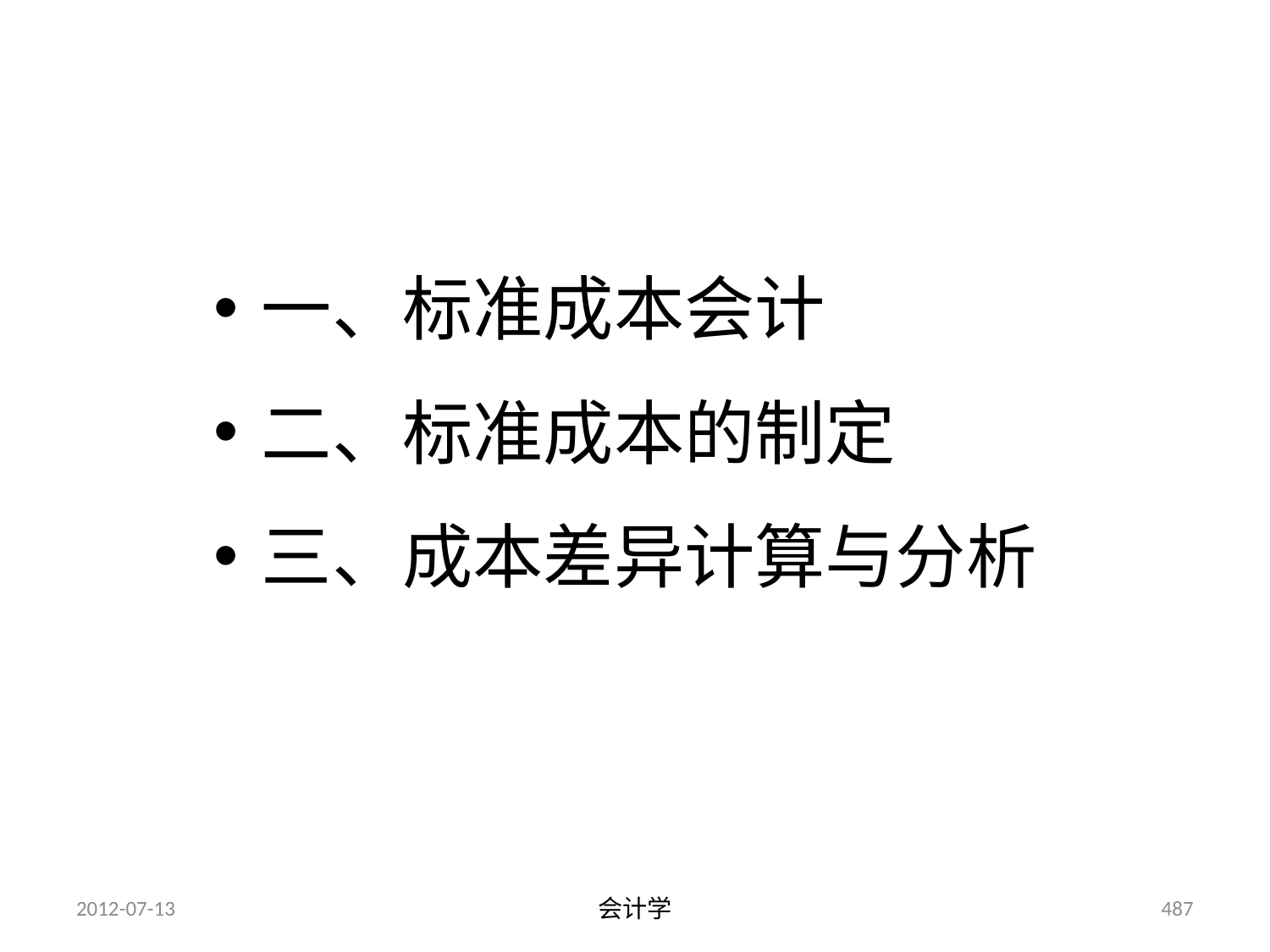

# 第一节  标准成本控制
一、标准成本会计
二、标准成本的制定
三、成本差异计算与分析
2012-07-13
会计学
487